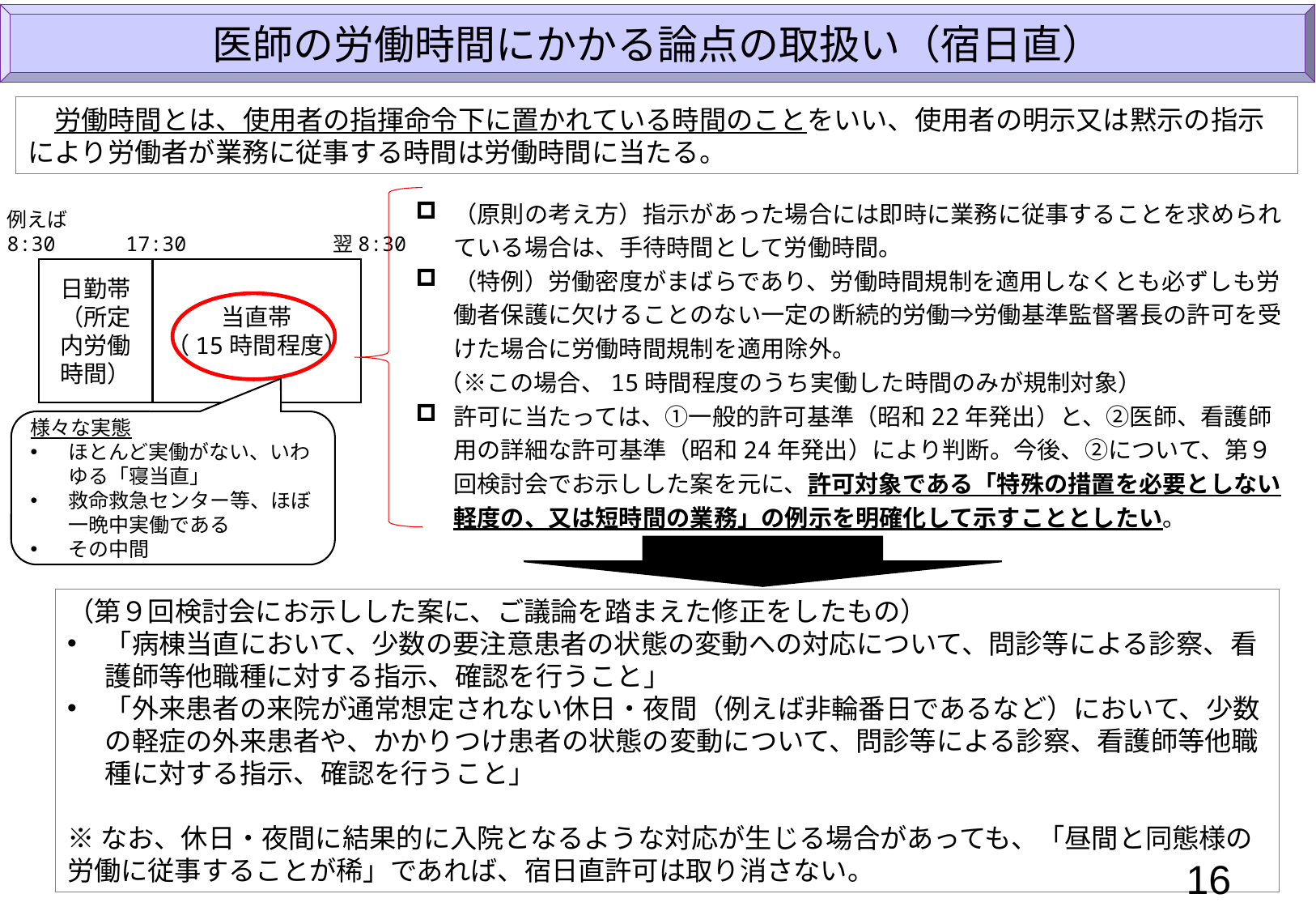

医師の労働時間にかかる論点の取扱い（宿日直）
　労働時間とは、使用者の指揮命令下に置かれている時間のことをいい、使用者の明示又は黙示の指示により労働者が業務に従事する時間は労働時間に当たる。

（原則の考え方）指示があった場合には即時に業務に従事することを求められている場合は、手待時間として労働時間。
（特例）労働密度がまばらであり、労働時間規制を適用しなくとも必ずしも労働者保護に欠けることのない一定の断続的労働⇒労働基準監督署長の許可を受けた場合に労働時間規制を適用除外。
　（※この場合、15時間程度のうち実働した時間のみが規制対象）
許可に当たっては、①一般的許可基準（昭和22年発出）と、②医師、看護師用の詳細な許可基準（昭和24年発出）により判断。今後、②について、第９回検討会でお示しした案を元に、許可対象である「特殊の措置を必要としない軽度の、又は短時間の業務」の例示を明確化して示すこととしたい。
例えば
8:30　　　17:30　　　　　　　翌8:30
日勤帯
（所定内労働時間）
当直帯
（15時間程度）

様々な実態
ほとんど実働がない、いわゆる「寝当直」
救命救急センター等、ほぼ一晩中実働である
その中間

（第９回検討会にお示しした案に、ご議論を踏まえた修正をしたもの）
「病棟当直において、少数の要注意患者の状態の変動への対応について、問診等による診察、看護師等他職種に対する指示、確認を行うこと」
「外来患者の来院が通常想定されない休日・夜間（例えば非輪番日であるなど）において、少数の軽症の外来患者や、かかりつけ患者の状態の変動について、問診等による診察、看護師等他職種に対する指示、確認を行うこと」

※なお、休日・夜間に結果的に入院となるような対応が生じる場合があっても、「昼間と同態様の労働に従事することが稀」であれば、宿日直許可は取り消さない。
16